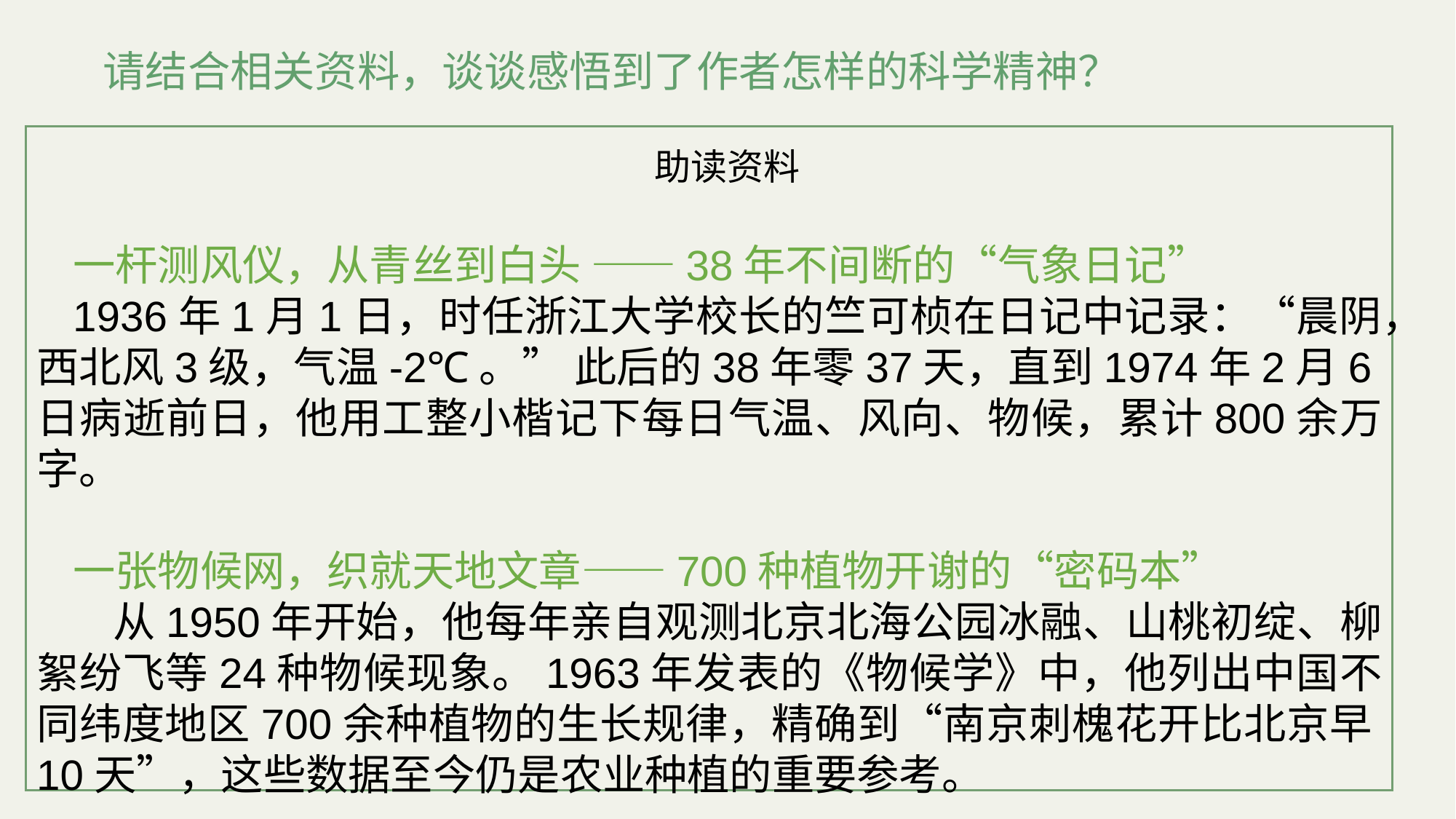

请结合相关资料，谈谈感悟到了作者怎样的科学精神？

助读资料

一杆测风仪，从青丝到白头 ——38年不间断的“气象日记”
1936年1月1日，时任浙江大学校长的竺可桢在日记中记录：“晨阴，西北风3级，气温-2℃。” 此后的38年零37天，直到1974年2月6日病逝前日，他用工整小楷记下每日气温、风向、物候，累计800余万字。

一张物候网，织就天地文章——700种植物开谢的“密码本”
   从1950年开始，他每年亲自观测北京北海公园冰融、山桃初绽、柳絮纷飞等24种物候现象。1963年发表的《物候学》中，他列出中国不同纬度地区700余种植物的生长规律，精确到“南京刺槐花开比北京早10天”，这些数据至今仍是农业种植的重要参考。